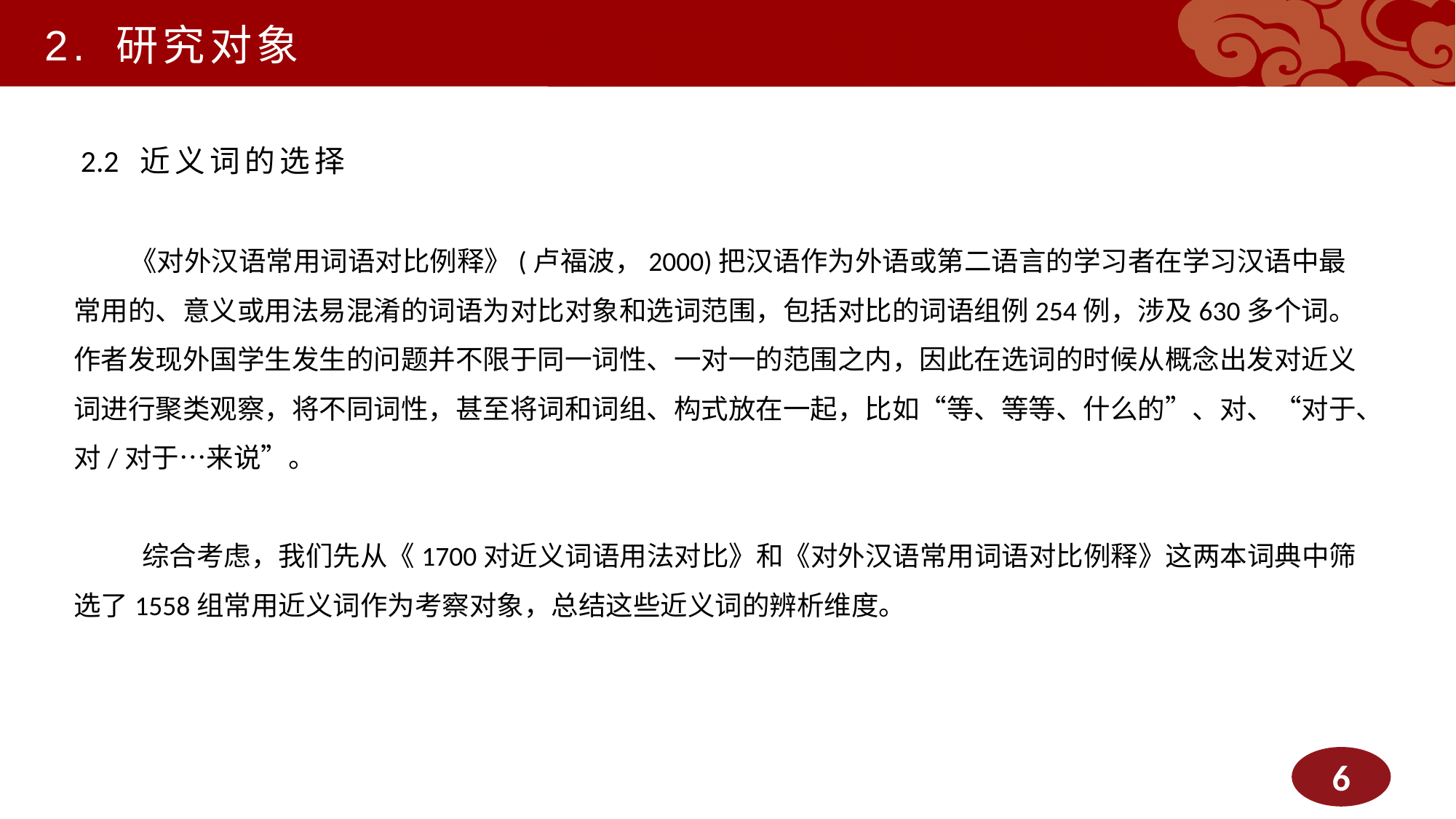

2. 研究对象
 2.2  近义词的选择

        《对外汉语常用词语对比例释》(卢福波，2000)把汉语作为外语或第二语言的学习者在学习汉语中最常用的、意义或用法易混淆的词语为对比对象和选词范围，包括对比的词语组例254例，涉及630多个词。作者发现外国学生发生的问题并不限于同一词性、一对一的范围之内，因此在选词的时候从概念出发对近义词进行聚类观察，将不同词性，甚至将词和词组、构式放在一起，比如“等、等等、什么的”、对、“对于、对/对于…来说”。

          综合考虑，我们先从《1700对近义词语用法对比》和《对外汉语常用词语对比例释》这两本词典中筛选了1558组常用近义词作为考察对象，总结这些近义词的辨析维度。